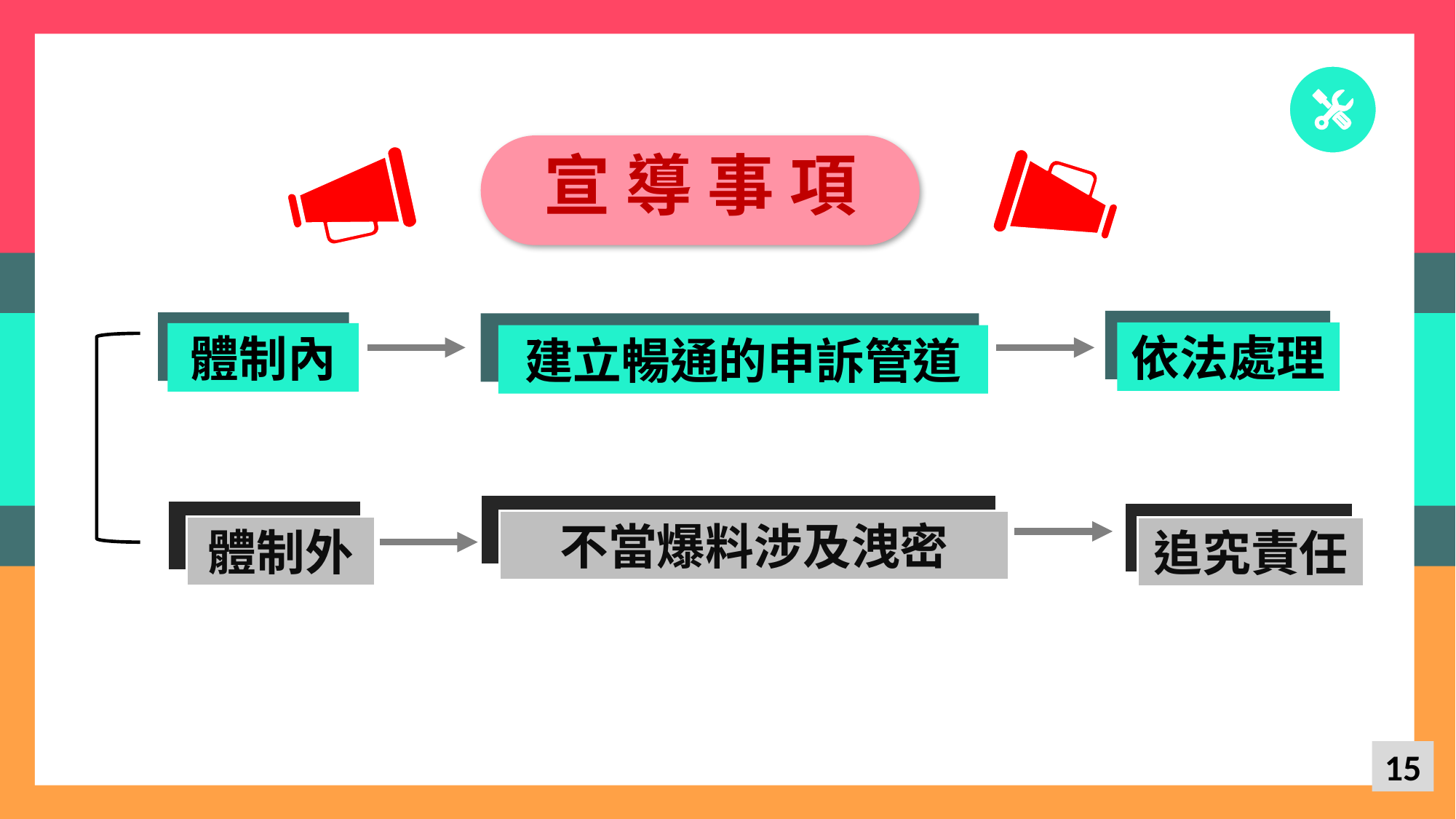

宣 導 事 項

依法處理
體制內
建立暢通的申訴管道

不當爆料涉及洩密
體制外
追究責任

15